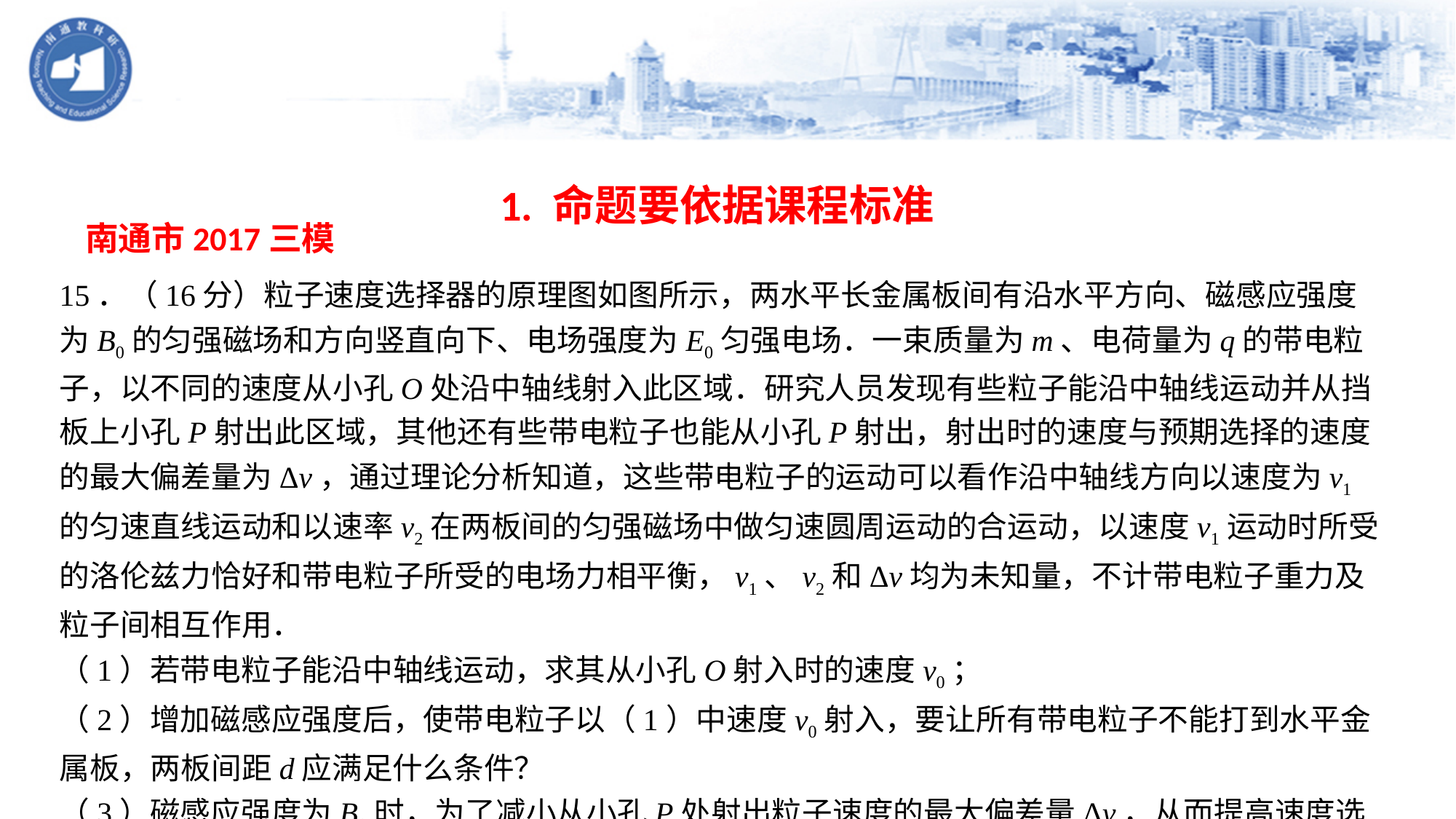

1. 命题要依据课程标准
南通市2017三模
15．（16分）粒子速度选择器的原理图如图所示，两水平长金属板间有沿水平方向、磁感应强度为B0的匀强磁场和方向竖直向下、电场强度为E0匀强电场．一束质量为m、电荷量为q的带电粒子，以不同的速度从小孔O处沿中轴线射入此区域．研究人员发现有些粒子能沿中轴线运动并从挡板上小孔P射出此区域，其他还有些带电粒子也能从小孔P射出，射出时的速度与预期选择的速度的最大偏差量为Δv，通过理论分析知道，这些带电粒子的运动可以看作沿中轴线方向以速度为v1的匀速直线运动和以速率v2在两板间的匀强磁场中做匀速圆周运动的合运动，以速度v1运动时所受的洛伦兹力恰好和带电粒子所受的电场力相平衡，v1、v2和Δv均为未知量，不计带电粒子重力及粒子间相互作用．
（1）若带电粒子能沿中轴线运动，求其从小孔O射入时的速度v0；
（2）增加磁感应强度后，使带电粒子以（1）中速度v0射入，要让所有带电粒子不能打到水平金属板，两板间距d应满足什么条件？
（3）磁感应强度为B0时，为了减小从小孔P处射出粒子速度的最大偏差量Δv，从而提高速度选择器的速度分辨本领，水平金属板的长度L应满足什么条件？